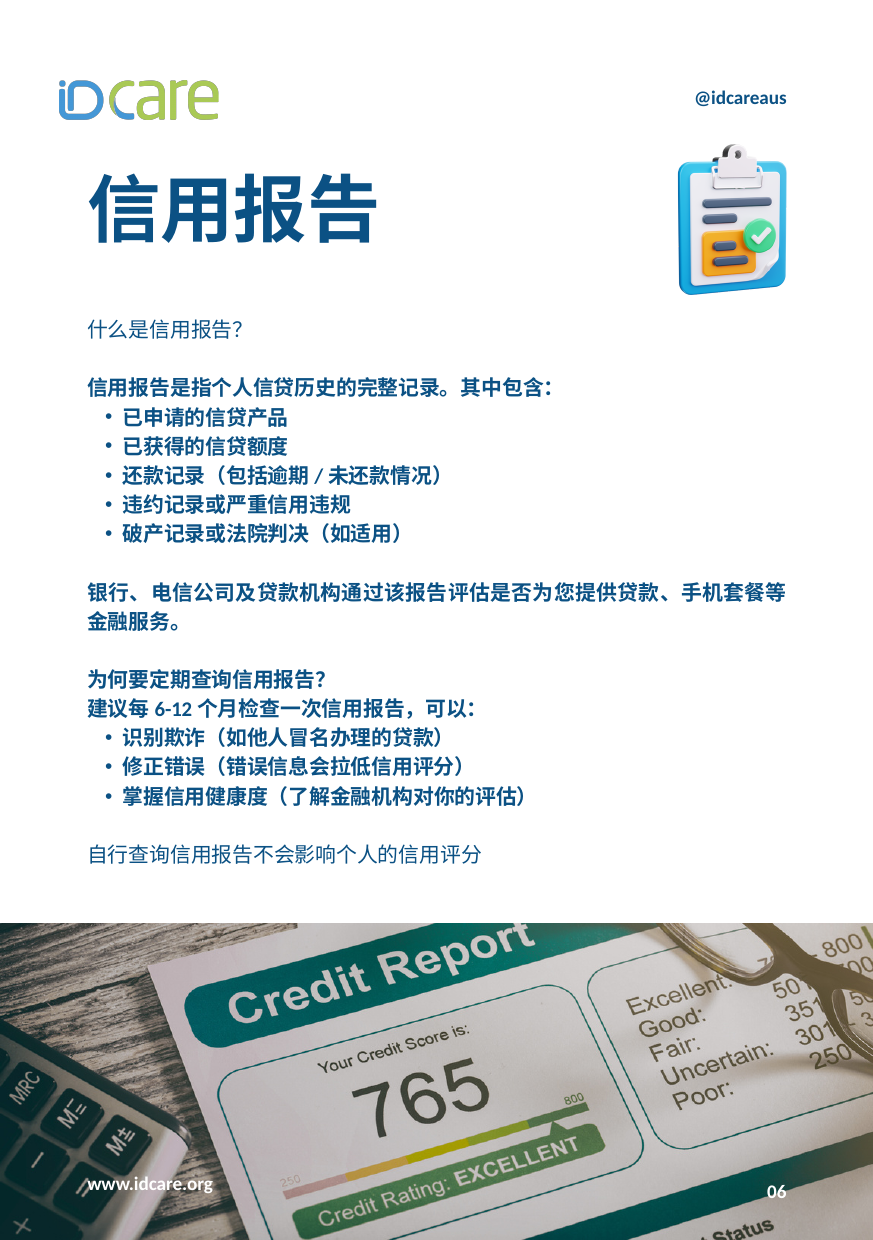

@idcareaus

信用报告
什么是信用报告？

信用报告是指个人信贷历史的完整记录。其中包含：
已申请的信贷产品
已获得的信贷额度
还款记录（包括逾期/未还款情况）
违约记录或严重信用违规
破产记录或法院判决（如适用）

银行、电信公司及贷款机构通过该报告评估是否为您提供贷款、手机套餐等金融服务。

为何要定期查询信用报告？
建议每6-12个月检查一次信用报告，可以：
识别欺诈（如他人冒名办理的贷款）
修正错误（错误信息会拉低信用评分）
掌握信用健康度（了解金融机构对你的评估）

自行查询信用报告不会影响个人的信用评分

www.idcare.org
06